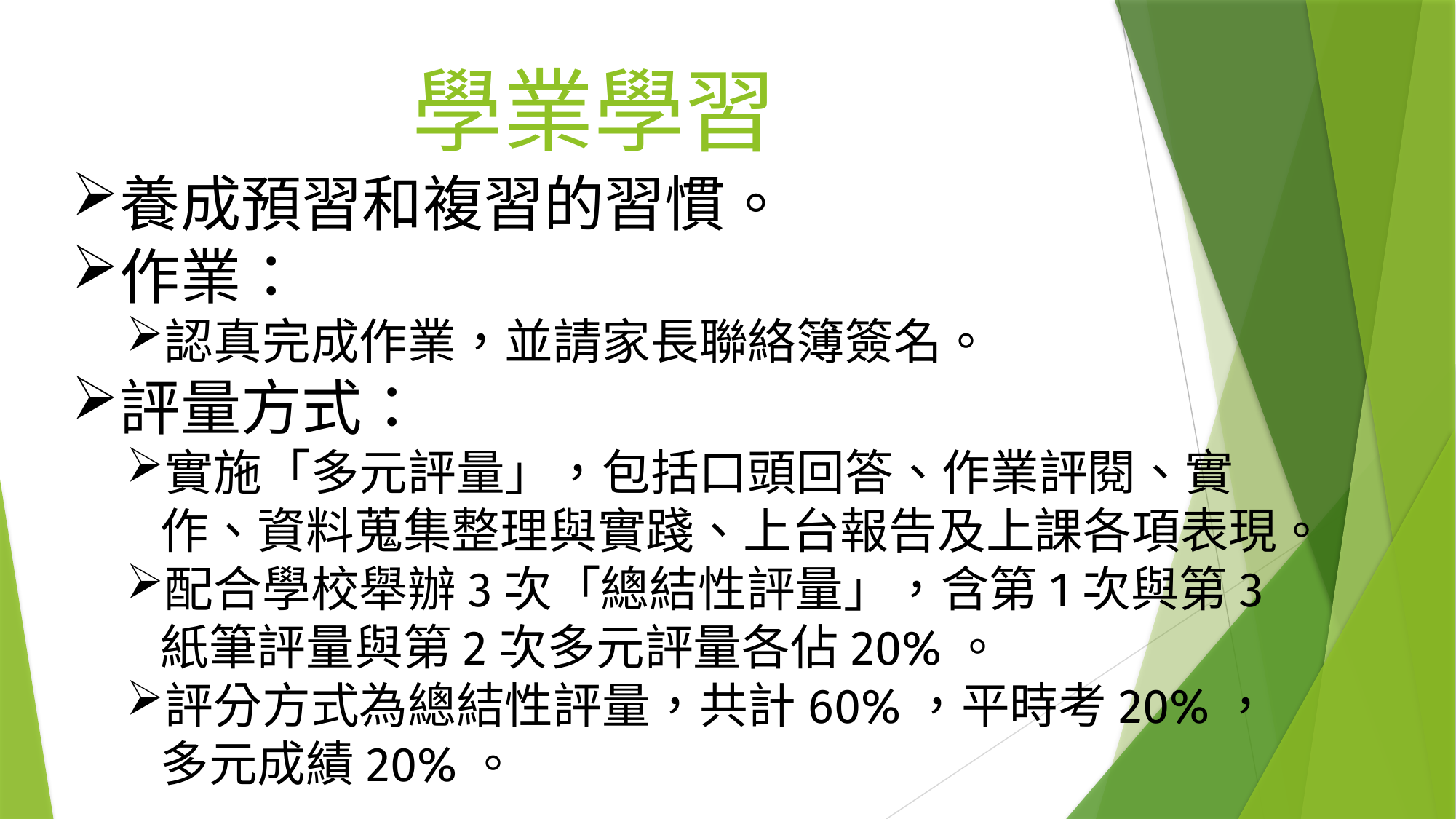

# 學業學習
養成預習和複習的習慣。
作業：
認真完成作業，並請家長聯絡簿簽名。
評量方式：
實施「多元評量」，包括口頭回答、作業評閱、實作、資料蒐集整理與實踐、上台報告及上課各項表現。
配合學校舉辦3次「總結性評量」，含第1次與第3紙筆評量與第2次多元評量各佔20%。
評分方式為總結性評量，共計60%，平時考20%，多元成績20%。